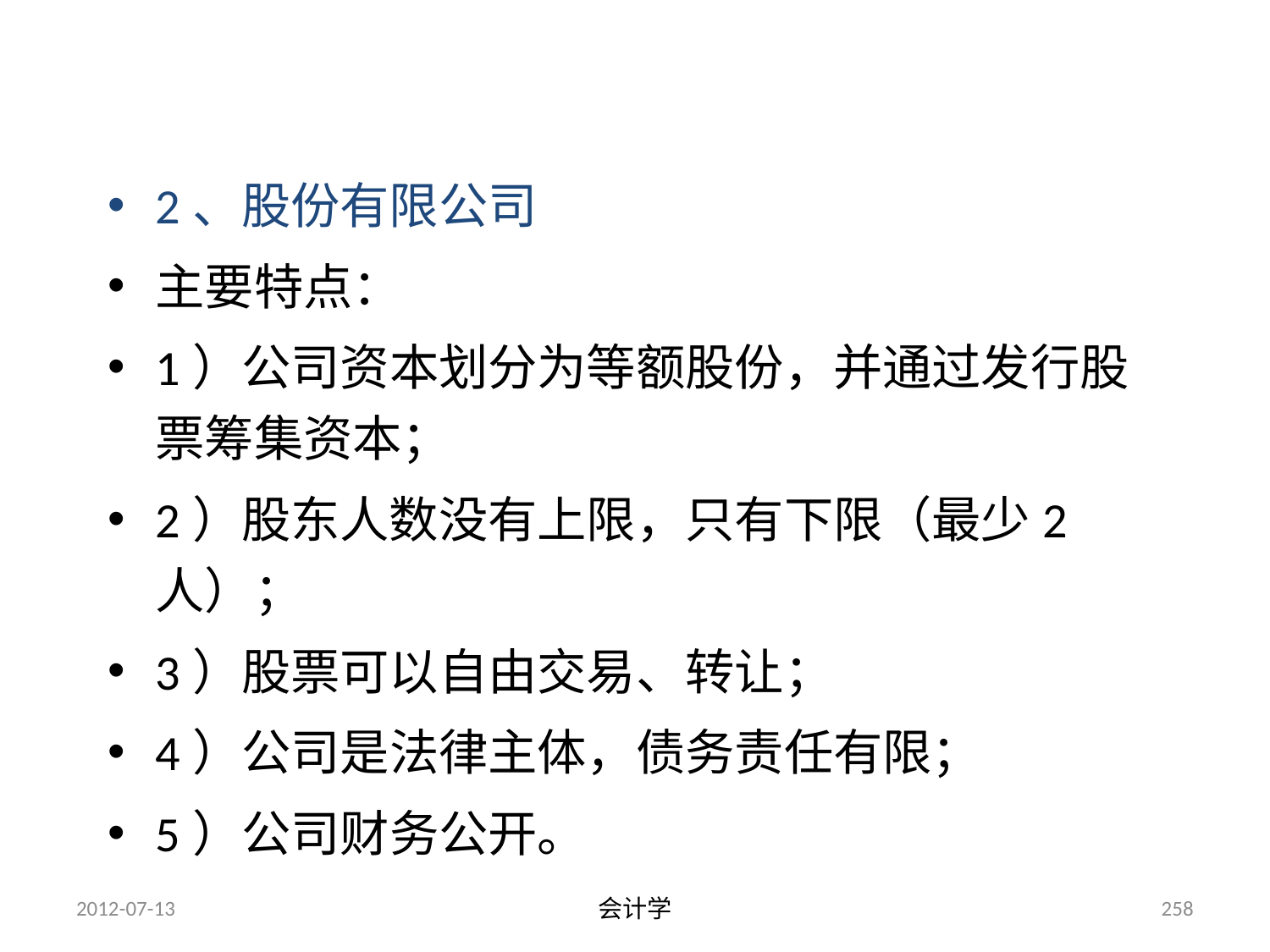

2、股份有限公司
主要特点：
1）公司资本划分为等额股份，并通过发行股票筹集资本；
2）股东人数没有上限，只有下限（最少2人）；
3）股票可以自由交易、转让；
4）公司是法律主体，债务责任有限；
5）公司财务公开。
2012-07-13
会计学
258